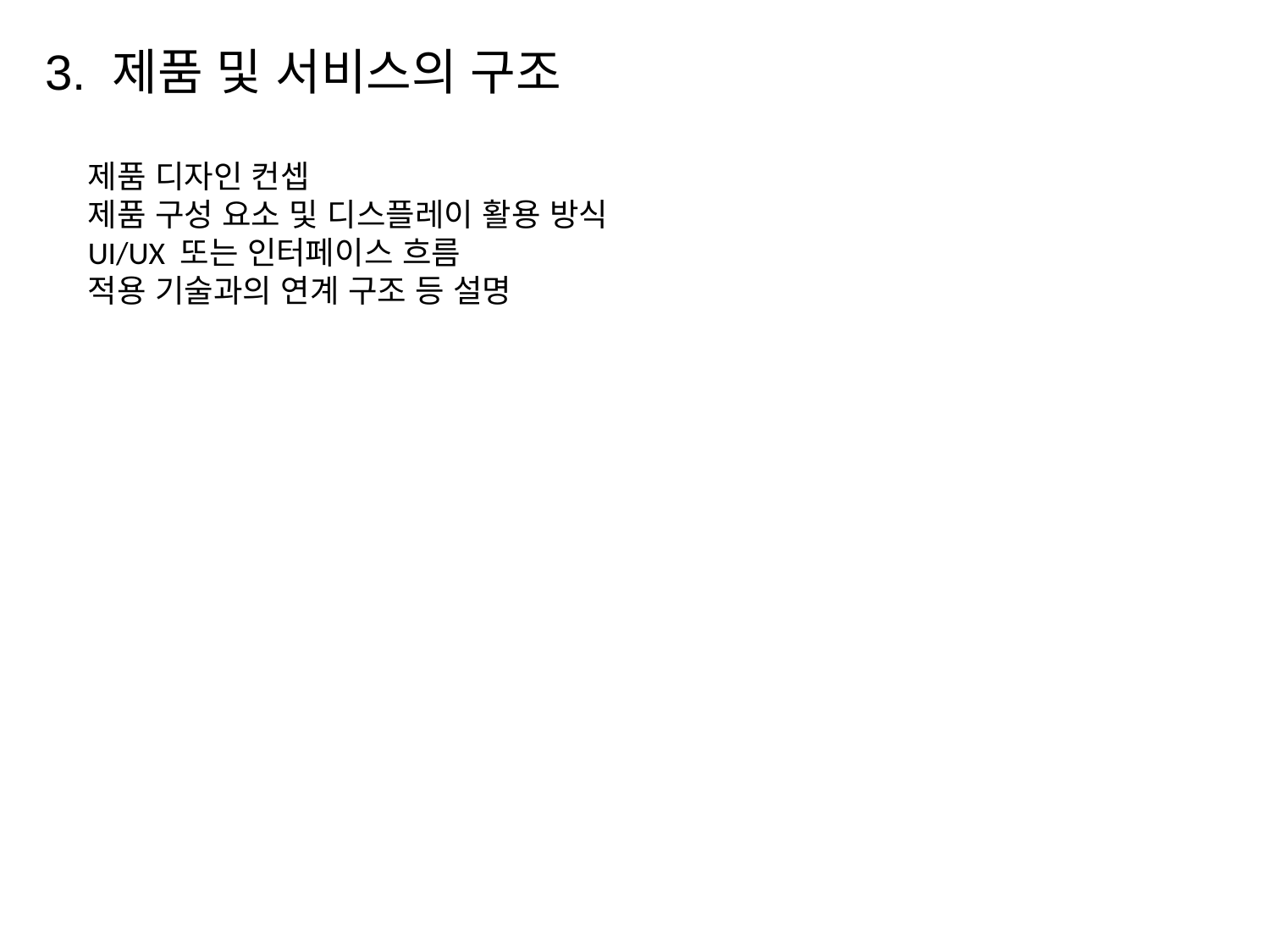

# 3. 제품 및 서비스의 구조
제품 디자인 컨셉
제품 구성 요소 및 디스플레이 활용 방식
UI/UX 또는 인터페이스 흐름
적용 기술과의 연계 구조 등 설명